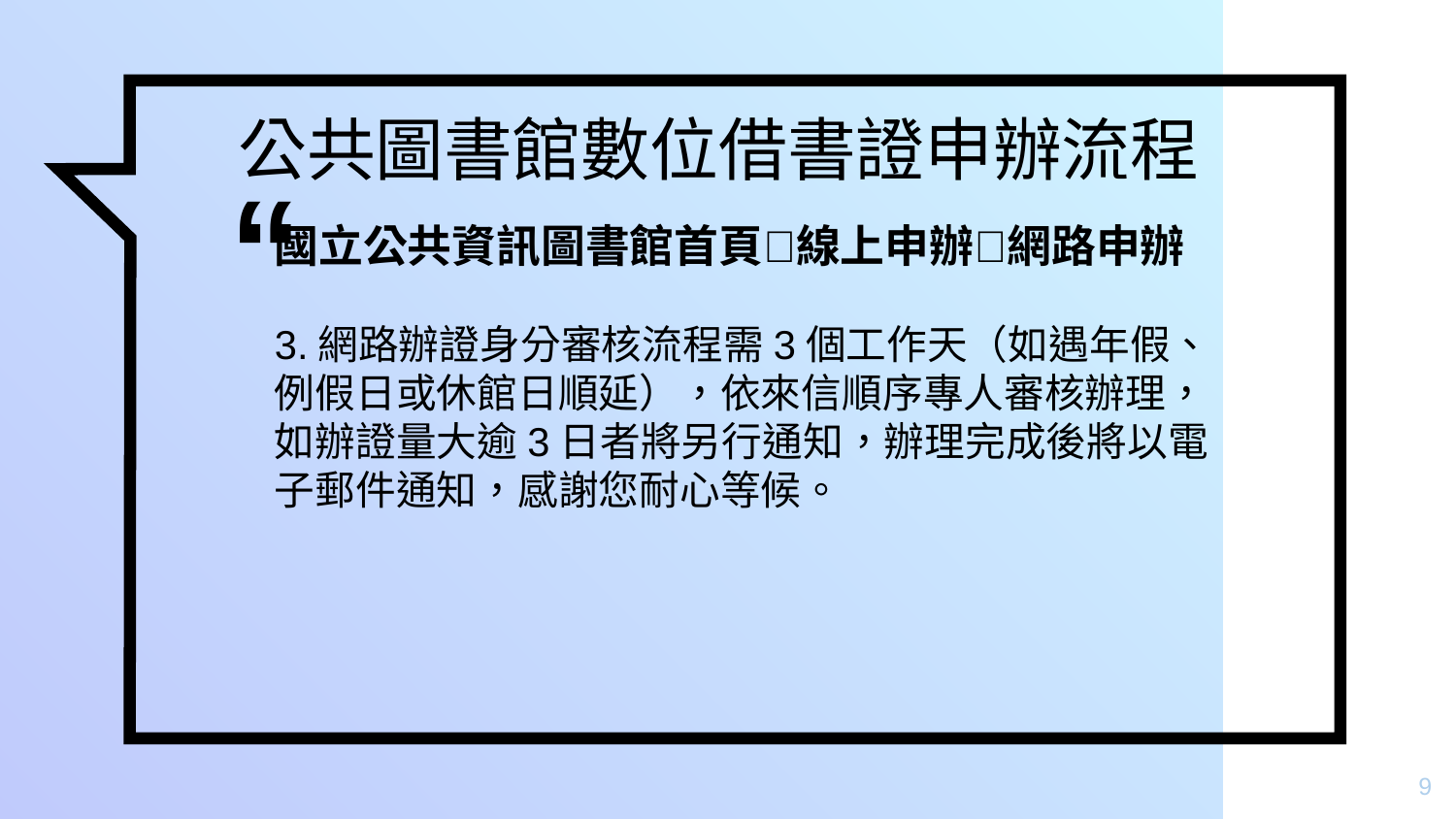

公共圖書館數位借書證申辦流程

國立公共資訊圖書館首頁→線上申辦→網路申辦

3.網路辦證身分審核流程需3個工作天（如遇年假、例假日或休館日順延），依來信順序專人審核辦理，如辦證量大逾3日者將另行通知，辦理完成後將以電子郵件通知，感謝您耐心等候。

9